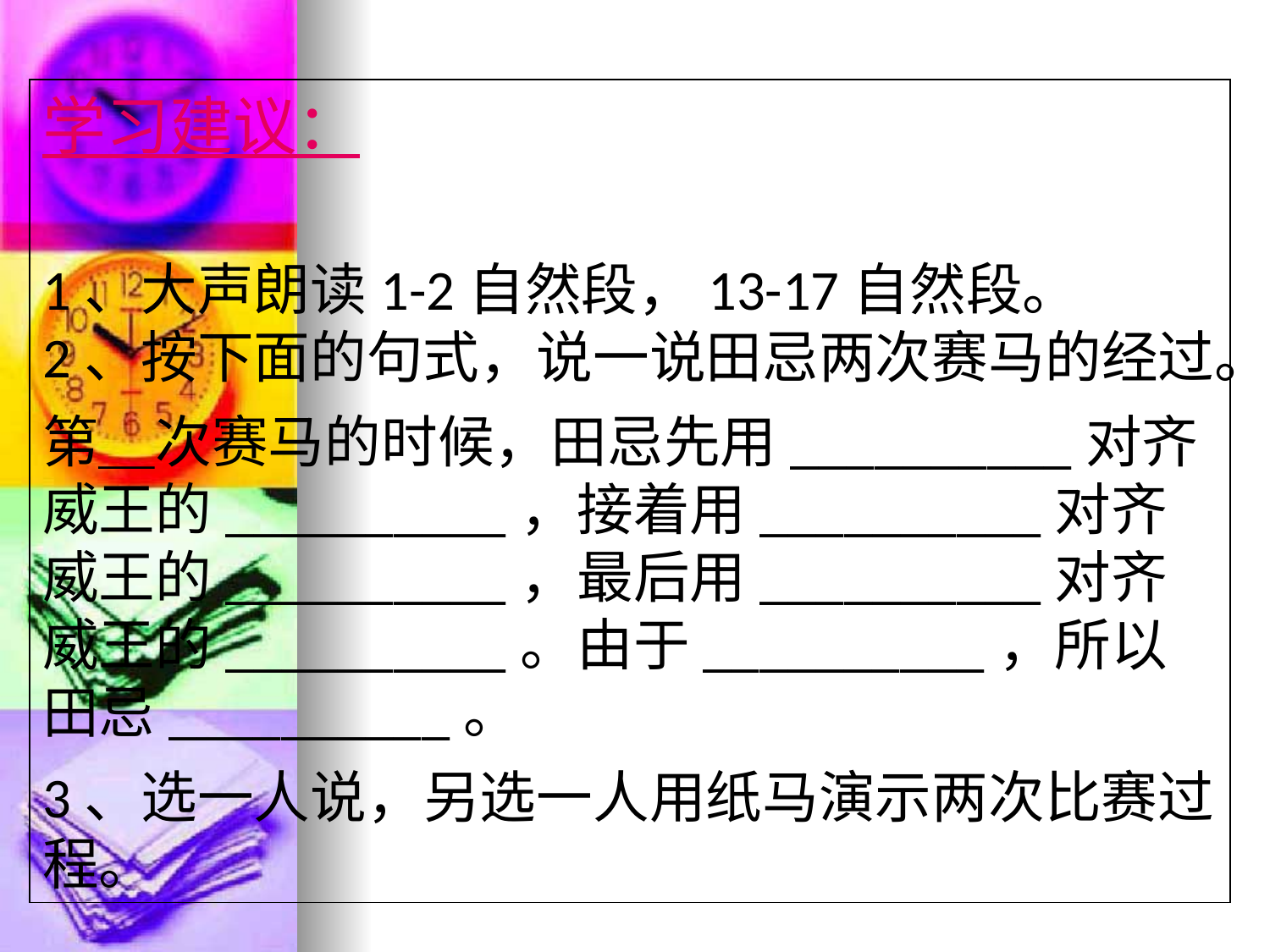

学习建议：

1、大声朗读1-2自然段，13-17自然段。
2、按下面的句式，说一说田忌两次赛马的经过。

第＿次赛马的时候，田忌先用__________对齐威王的__________，接着用__________对齐威王的__________，最后用__________对齐威王的__________。由于__________，所以田忌__________。

3、选一人说，另选一人用纸马演示两次比赛过程。